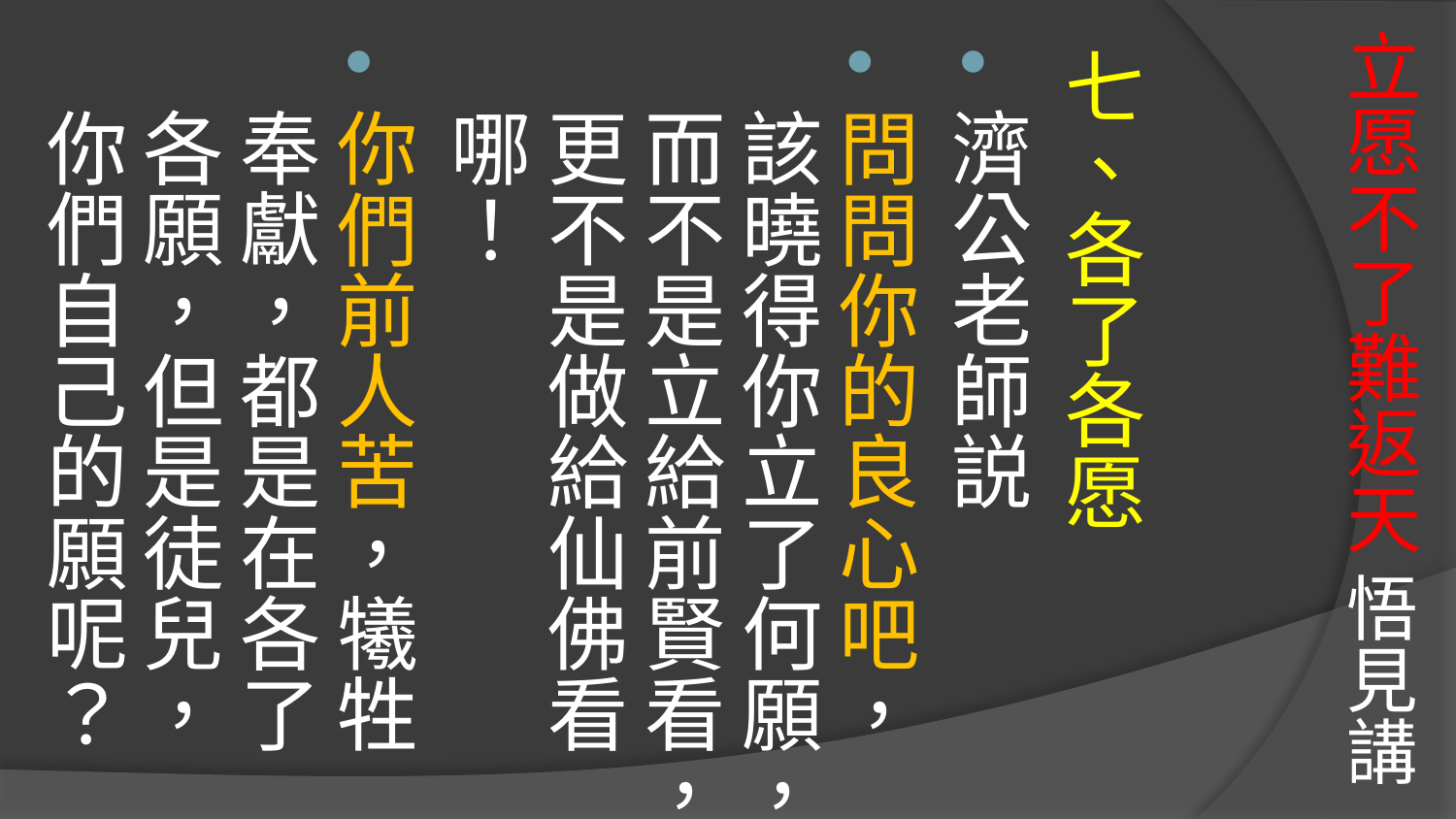

# 立愿不了難返天 悟見講
七、各了各愿
濟公老師説
問問你的良心吧，該曉得你立了何願，而不是立給前賢看，更不是做給仙佛看哪！
你們前人苦，犧牲奉獻，都是在各了各願，但是徒兒，你們自己的願呢？